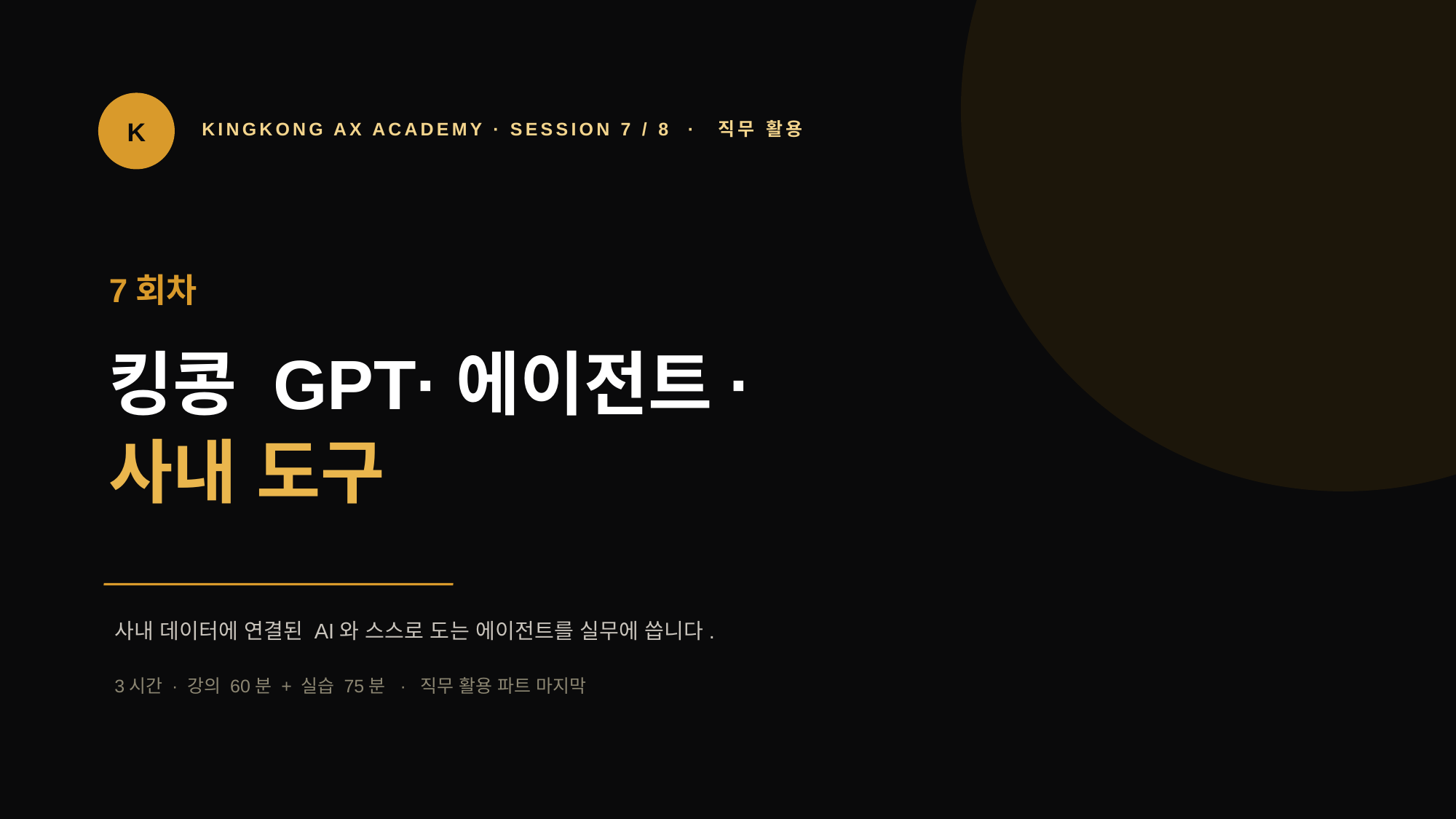

K
KINGKONG AX ACADEMY · SESSION 7 / 8  ·  직무 활용
7회차
킹콩 GPT·에이전트·
사내 도구

사내 데이터에 연결된 AI와 스스로 도는 에이전트를 실무에 씁니다.
3시간 · 강의 60분 + 실습 75분  ·  직무 활용 파트 마지막